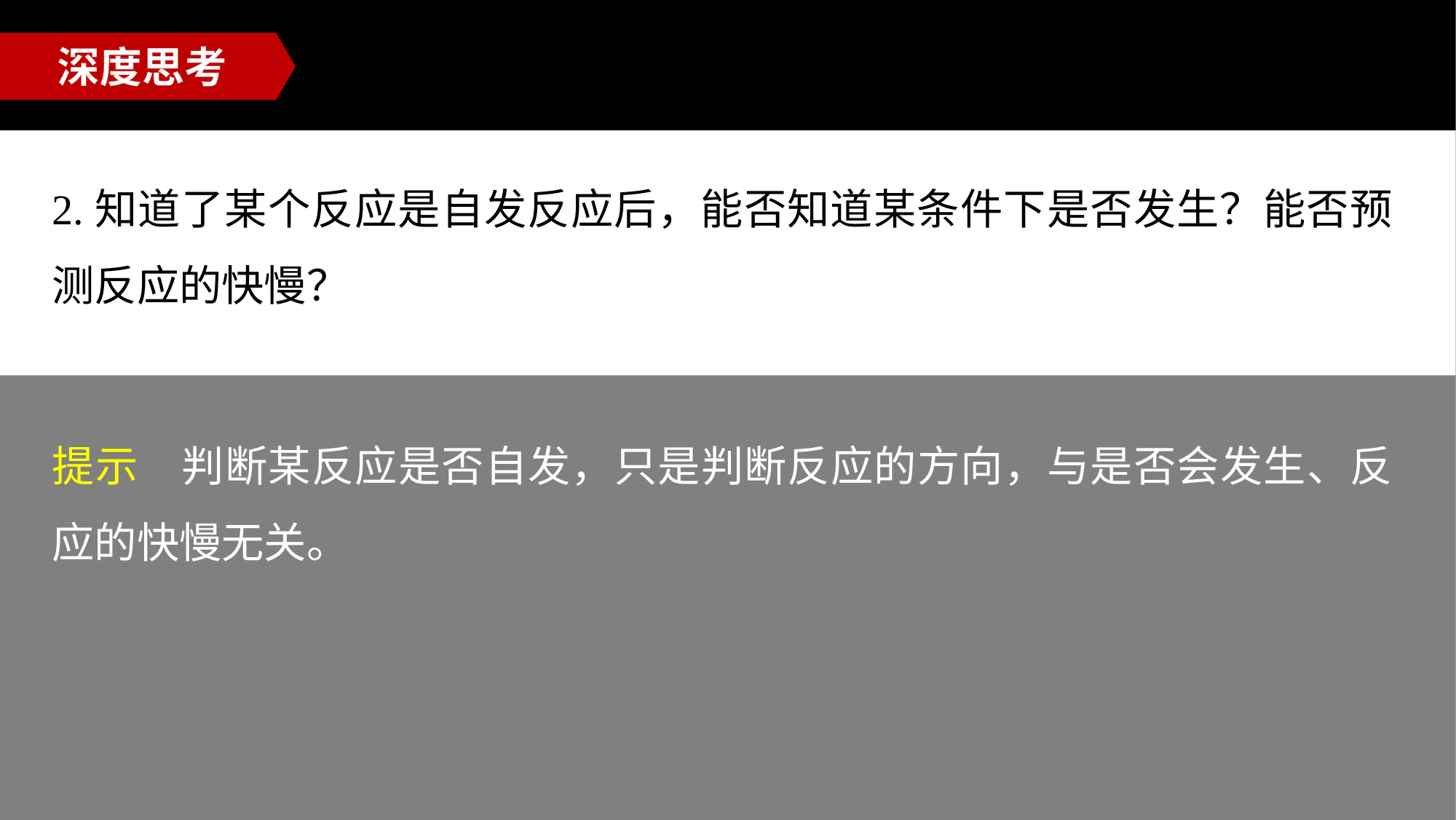

2.知道了某个反应是自发反应后，能否知道某条件下是否发生？能否预测反应的快慢？

提示　判断某反应是否自发，只是判断反应的方向，与是否会发生、反应的快慢无关。